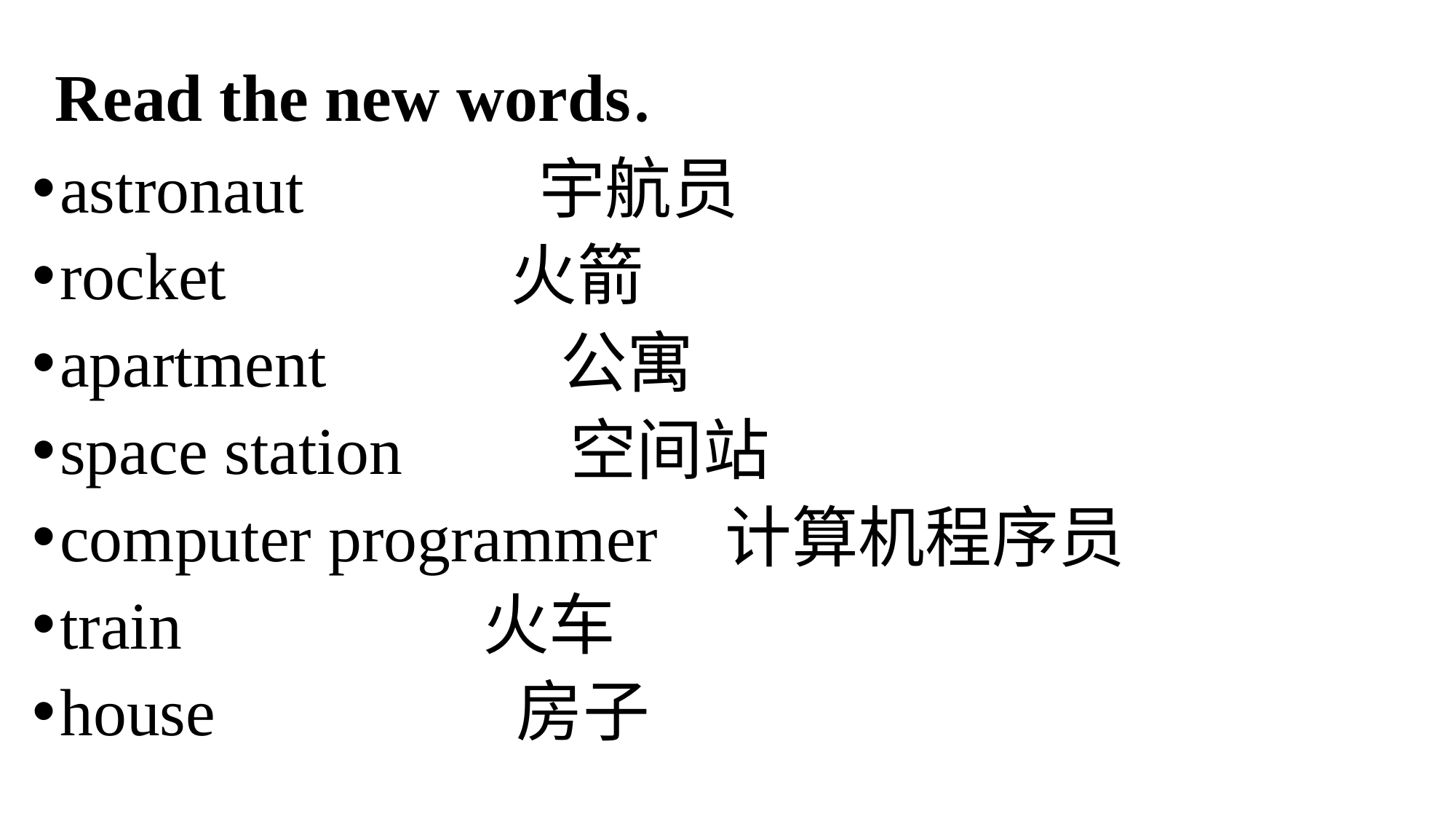

# Read the new words.
astronaut             宇航员
rocket                火箭
apartment             公寓
space station         空间站
computer programmer   计算机程序员
train                 火车
house                 房子